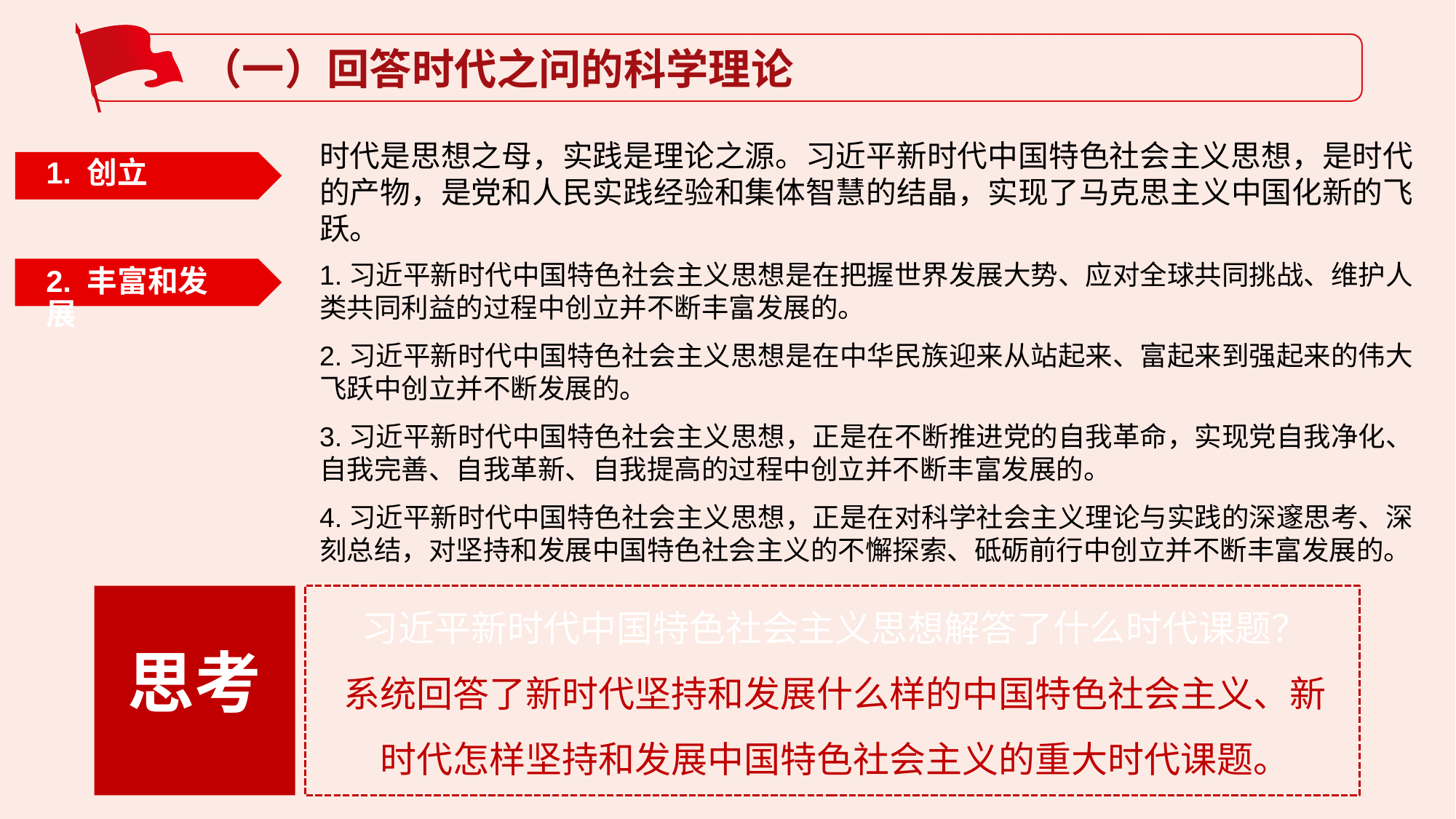

聿见思政统编新教材教学网 www.yjsz2020.cn 原创作品
（一）回答时代之问的科学理论
时代是思想之母，实践是理论之源。习近平新时代中国特色社会主义思想，是时代的产物，是党和人民实践经验和集体智慧的结晶，实现了马克思主义中国化新的飞跃。

1. 创立
1.习近平新时代中国特色社会主义思想是在把握世界发展大势、应对全球共同挑战、维护人类共同利益的过程中创立并不断丰富发展的。
2.习近平新时代中国特色社会主义思想是在中华民族迎来从站起来、富起来到强起来的伟大飞跃中创立并不断发展的。
3.习近平新时代中国特色社会主义思想，正是在不断推进党的自我革命，实现党自我净化、自我完善、自我革新、自我提高的过程中创立并不断丰富发展的。
4.习近平新时代中国特色社会主义思想，正是在对科学社会主义理论与实践的深邃思考、深刻总结，对坚持和发展中国特色社会主义的不懈探索、砥砺前行中创立并不断丰富发展的。

2. 丰富和发展
习近平新时代中国特色社会主义思想解答了什么时代课题？
系统回答了新时代坚持和发展什么样的中国特色社会主义、新时代怎样坚持和发展中国特色社会主义的重大时代课题。

思考